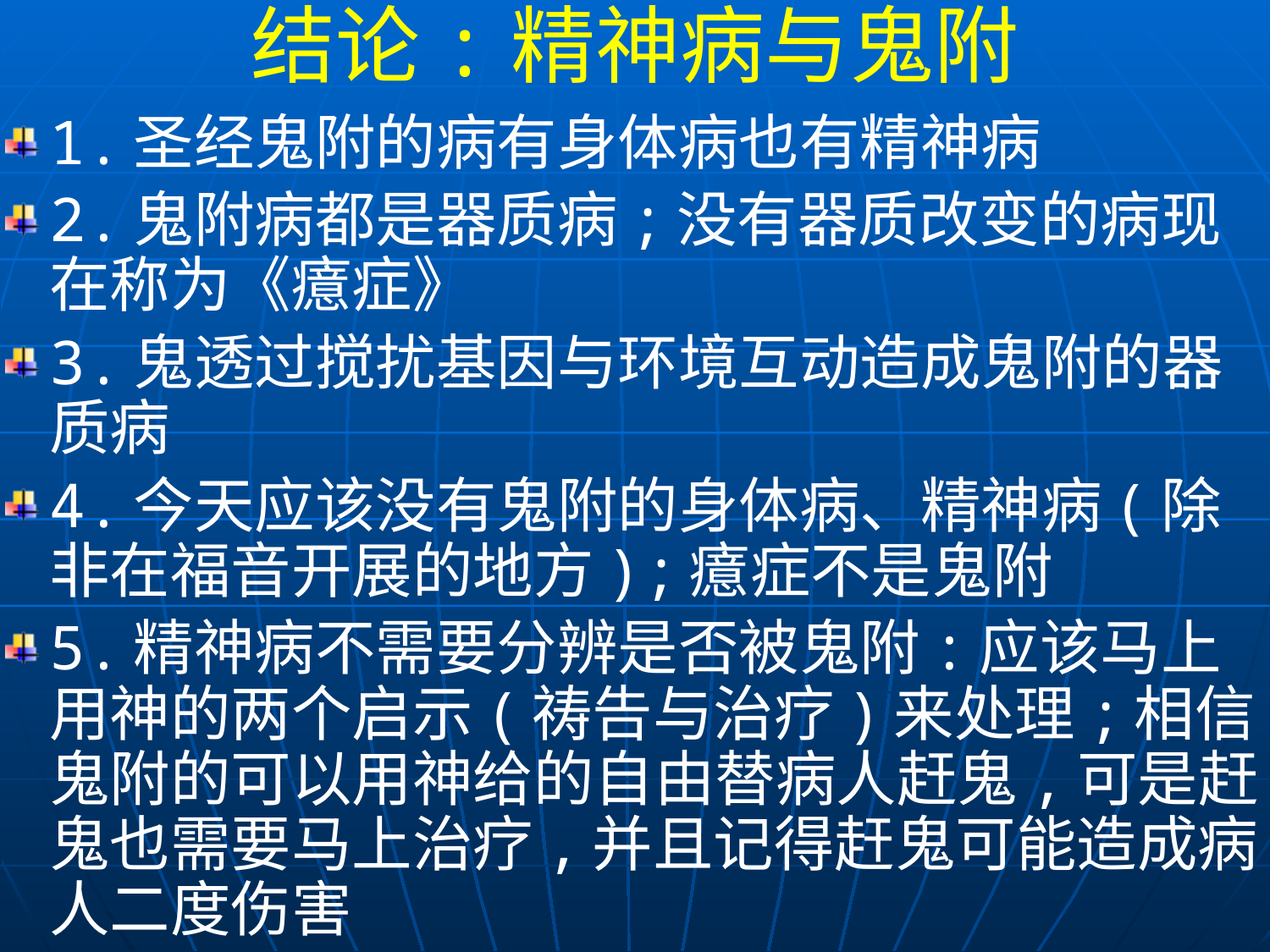

结论:精神病与鬼附
1.圣经鬼附的病有身体病也有精神病
2.鬼附病都是器质病;没有器质改变的病现在称为《癔症》
3.鬼透过搅扰基因与环境互动造成鬼附的器质病
4.今天应该没有鬼附的身体病、精神病(除非在福音开展的地方);癔症不是鬼附
5.精神病不需要分辨是否被鬼附:应该马上用神的两个启示(祷告与治疗)来处理;相信鬼附的可以用神给的自由替病人赶鬼,可是赶鬼也需要马上治疗,并且记得赶鬼可能造成病人二度伤害